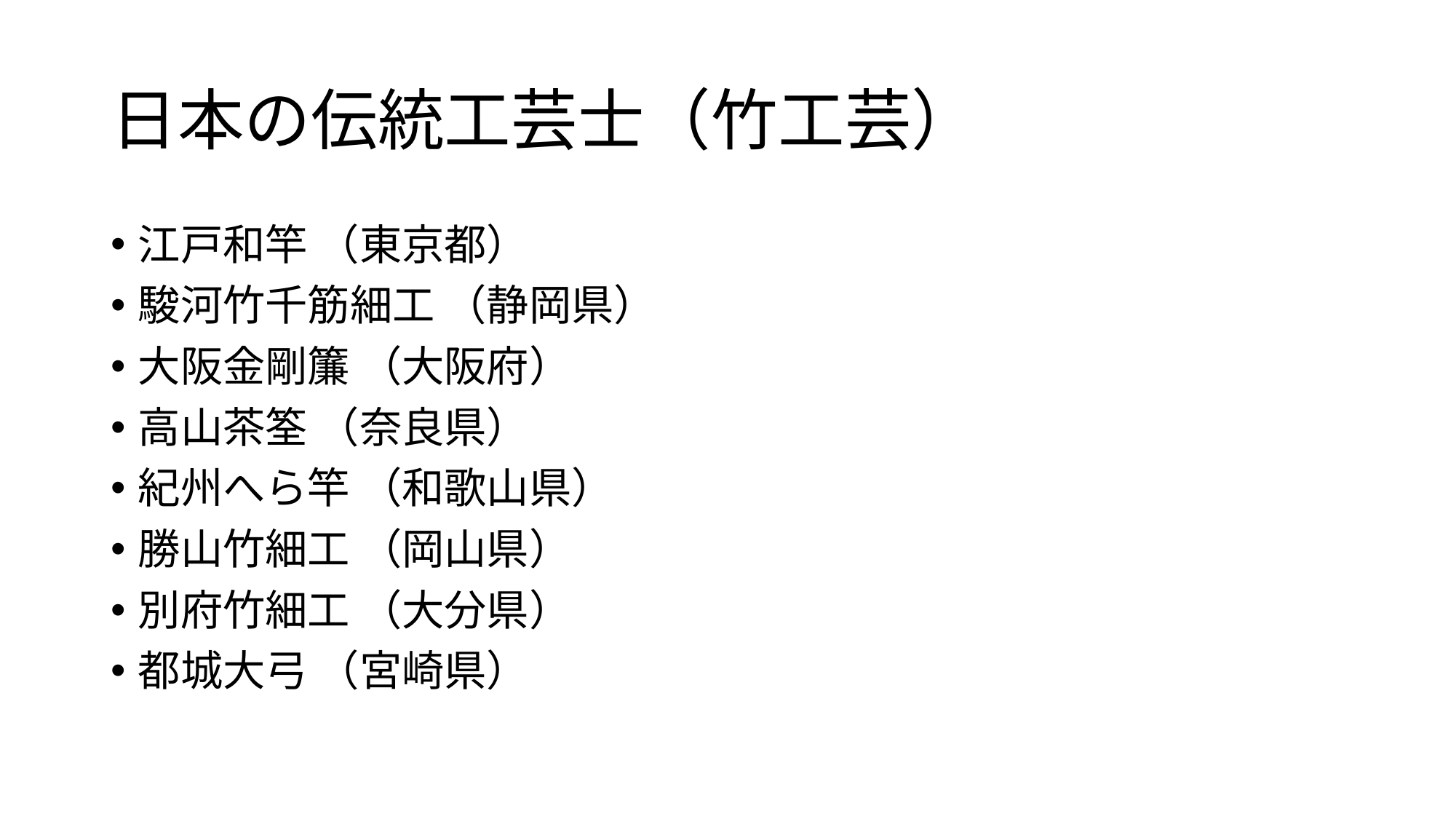

# 日本の伝統工芸士（竹工芸）
江戸和竿 （東京都）
駿河竹千筋細工 （静岡県）
大阪金剛簾 （大阪府）
高山茶筌 （奈良県）
紀州へら竿 （和歌山県）
勝山竹細工 （岡山県）
別府竹細工 （大分県）
都城大弓 （宮崎県）